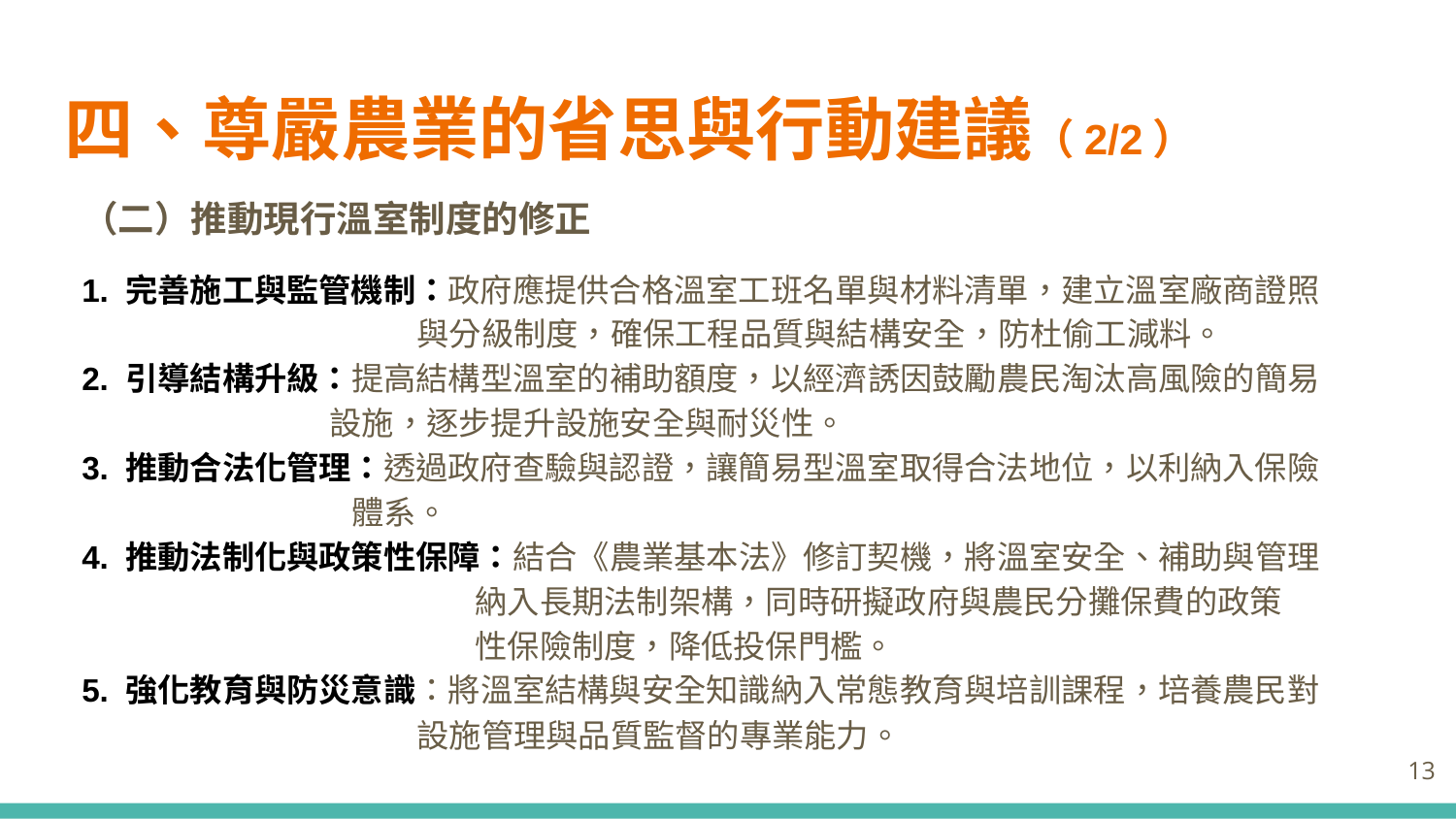

# 四、尊嚴農業的省思與行動建議（2/2）
（二）推動現行溫室制度的修正
1. 完善施工與監管機制：政府應提供合格溫室工班名單與材料清單，建立溫室廠商證照
                                             與分級制度，確保工程品質與結構安全，防杜偷工減料。
2. 引導結構升級：提高結構型溫室的補助額度，以經濟誘因鼓勵農民淘汰高風險的簡易
                                 設施，逐步提升設施安全與耐災性。
3. 推動合法化管理：透過政府查驗與認證，讓簡易型溫室取得合法地位，以利納入保險
                                    體系。
4. 推動法制化與政策性保障：結合《農業基本法》修訂契機，將溫室安全、補助與管理
                                                     納入長期法制架構，同時研擬政府與農民分攤保費的政策
                                                     性保險制度，降低投保門檻。
5. 強化教育與防災意識：將溫室結構與安全知識納入常態教育與培訓課程，培養農民對
                                             設施管理與品質監督的專業能力。

13